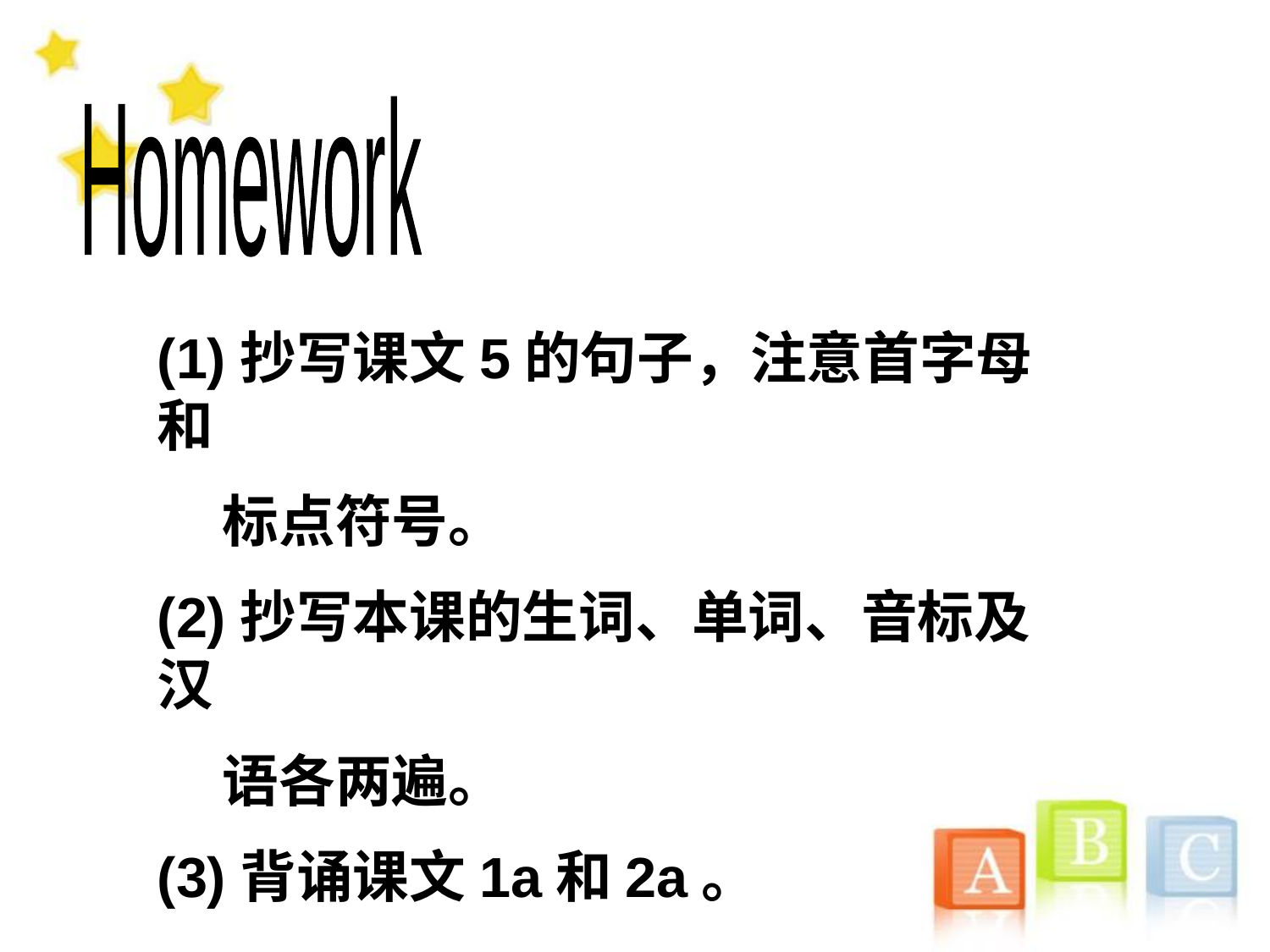

Homework
(1)抄写课文5的句子，注意首字母和
    标点符号。
(2)抄写本课的生词、单词、音标及汉
    语各两遍。
(3)背诵课文1a和2a。